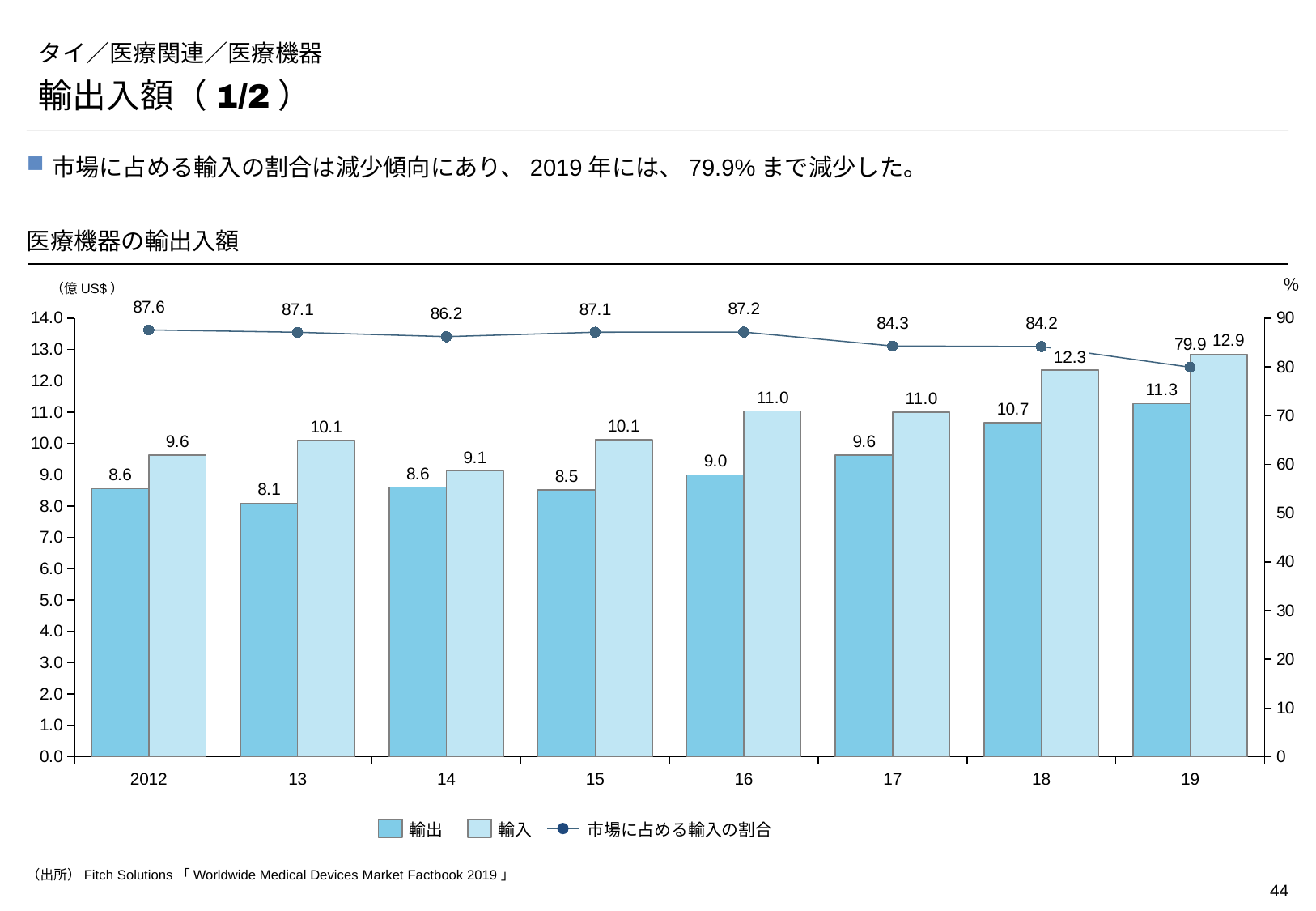

# タイ／医療関連／医療機器
輸出入額（1/2）
市場に占める輸入の割合は減少傾向にあり、2019年には、79.9%まで減少した。
医療機器の輸出入額
（億US$）
％

### Chart

| Category |  |  |  |
|---|---|---|---|
12.3
2012
13
14
15
16
17
18
19
輸出
輸入
市場に占める輸入の割合

（出所）Fitch Solutions「Worldwide Medical Devices Market Factbook 2019」